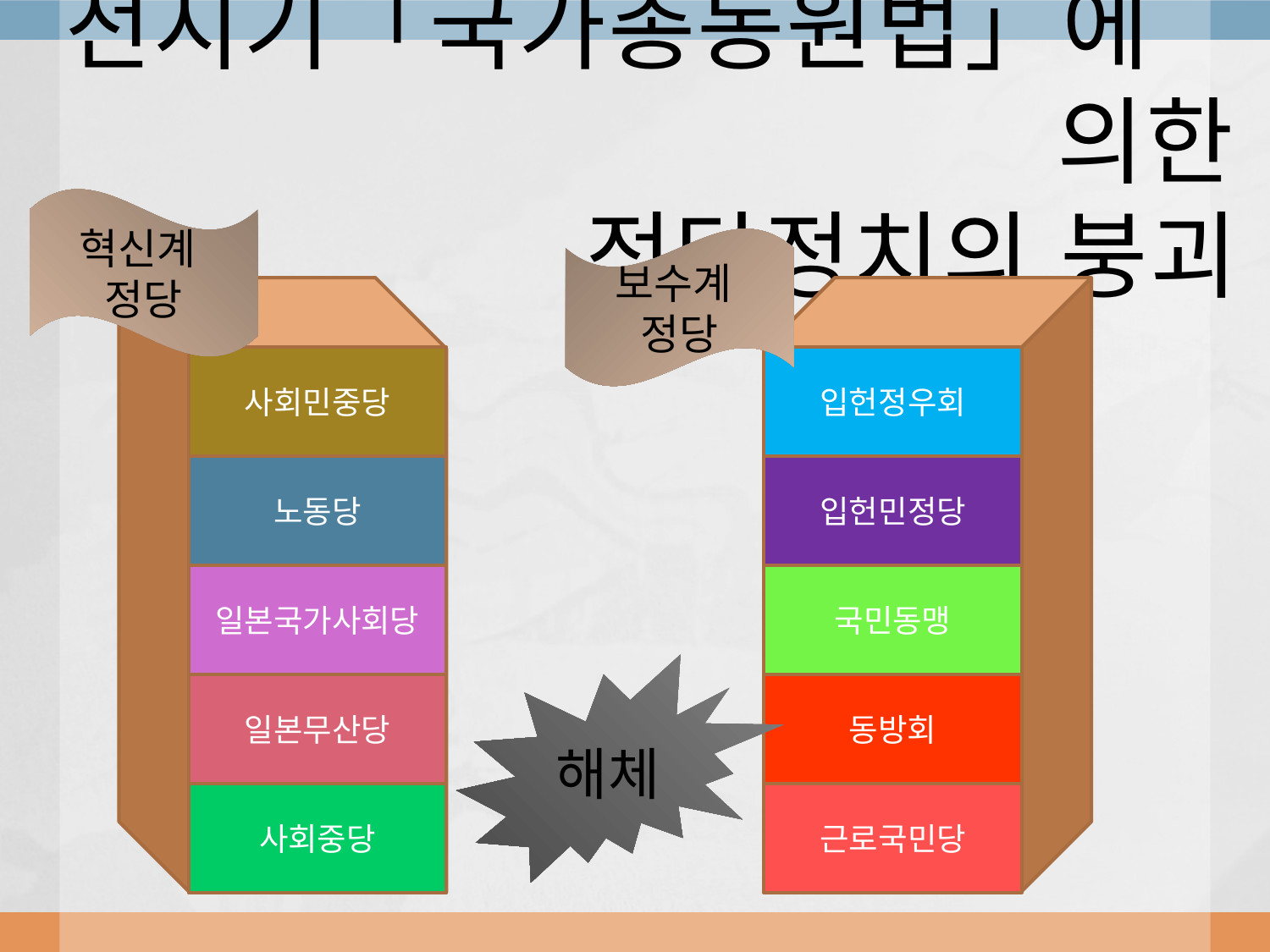

# 전시기「국가총동원법」에                        의한 정당정치의 붕괴
혁신계
정당
보수계
정당

사회민중당
노동당
일본국가사회당
일본무산당
사회중당

입헌정우회
입헌민정당
국민동맹
동방회
근로국민당
해체